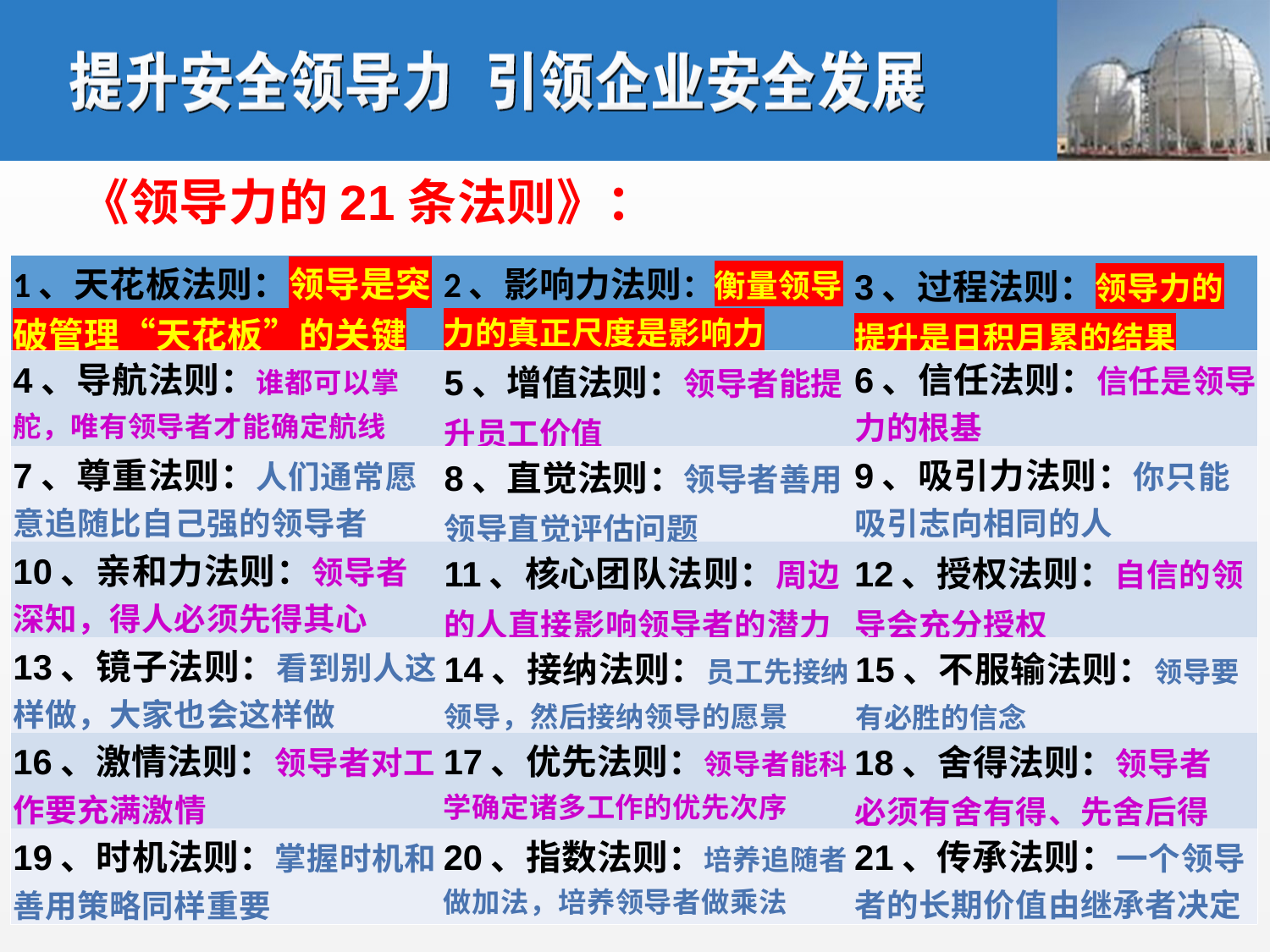

《领导力的21条法则》：
| 1、天花板法则：领导是突破管理“天花板”的关键 | 2、影响力法则：衡量领导力的真正尺度是影响力 | 3、过程法则：领导力的提升是日积月累的结果 |
| --- | --- | --- |
| 4、导航法则：谁都可以掌 舵，唯有领导者才能确定航线 | 5、增值法则：领导者能提升员工价值 | 6、信任法则：信任是领导力的根基 |
| 7、尊重法则：人们通常愿意追随比自己强的领导者 | 8、直觉法则：领导者善用领导直觉评估问题 | 9、吸引力法则：你只能吸引志向相同的人 |
| 10、亲和力法则：领导者深知，得人必须先得其心 | 11、核心团队法则：周边的人直接影响领导者的潜力 | 12、授权法则：自信的领导会充分授权 |
| 13、镜子法则：看到别人这样做，大家也会这样做 | 14、接纳法则：员工先接纳领导，然后接纳领导的愿景 | 15、不服输法则：领导要有必胜的信念 |
| 16、激情法则：领导者对工作要充满激情 | 17、优先法则：领导者能科学确定诸多工作的优先次序 | 18、舍得法则：领导者 必须有舍有得、先舍后得 |
| 19、时机法则：掌握时机和善用策略同样重要 | 20、指数法则：培养追随者做加法，培养领导者做乘法 | 21、传承法则：一个领导者的长期价值由继承者决定 |
45